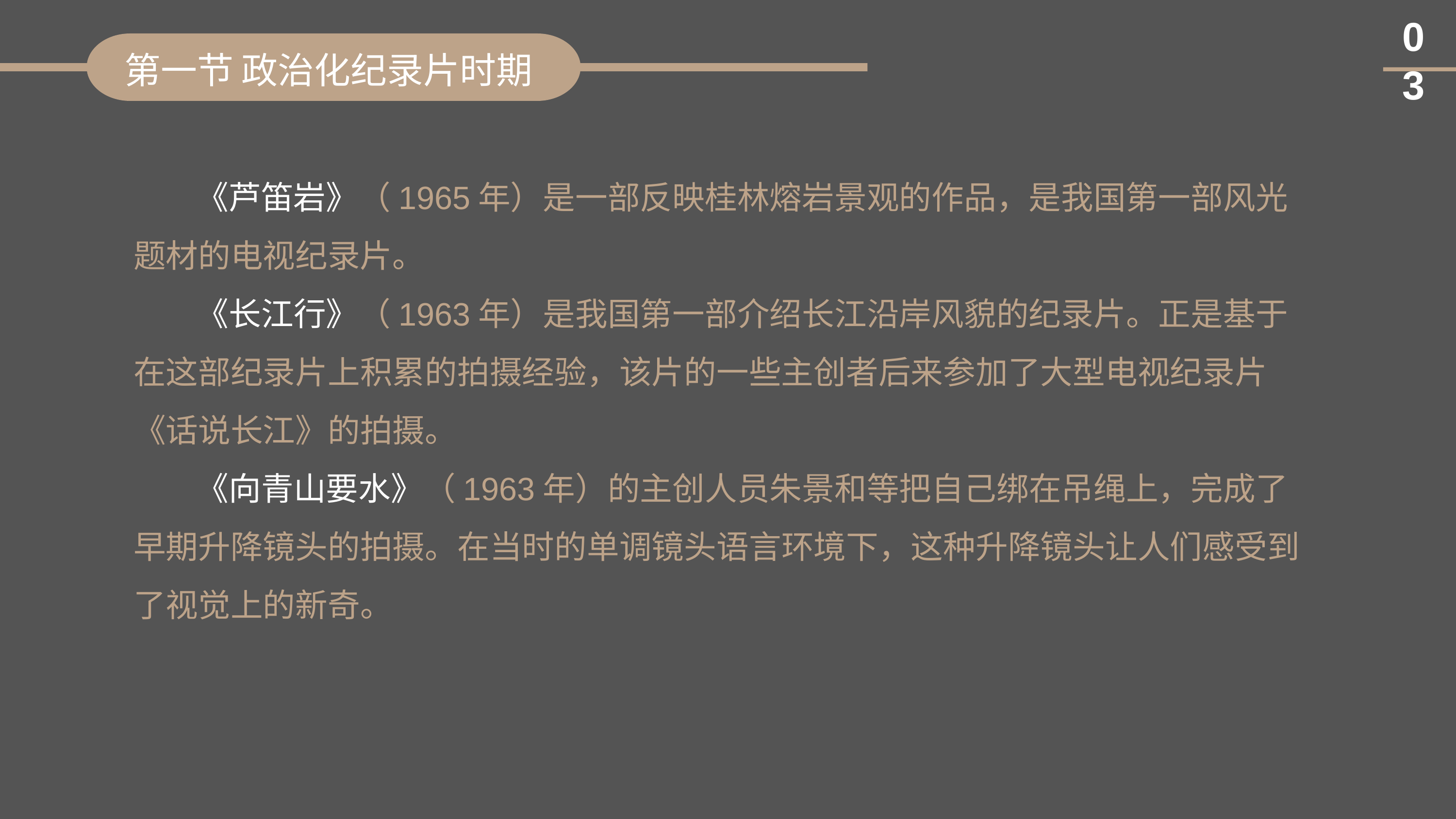

03

第一节 政治化纪录片时期

《芦笛岩》（1965年）是一部反映桂林熔岩景观的作品，是我国第一部风光题材的电视纪录片。
《长江行》（1963年）是我国第一部介绍长江沿岸风貌的纪录片。正是基于在这部纪录片上积累的拍摄经验，该片的一些主创者后来参加了大型电视纪录片《话说长江》的拍摄。
《向青山要水》（1963年）的主创人员朱景和等把自己绑在吊绳上，完成了早期升降镜头的拍摄。在当时的单调镜头语言环境下，这种升降镜头让人们感受到了视觉上的新奇。